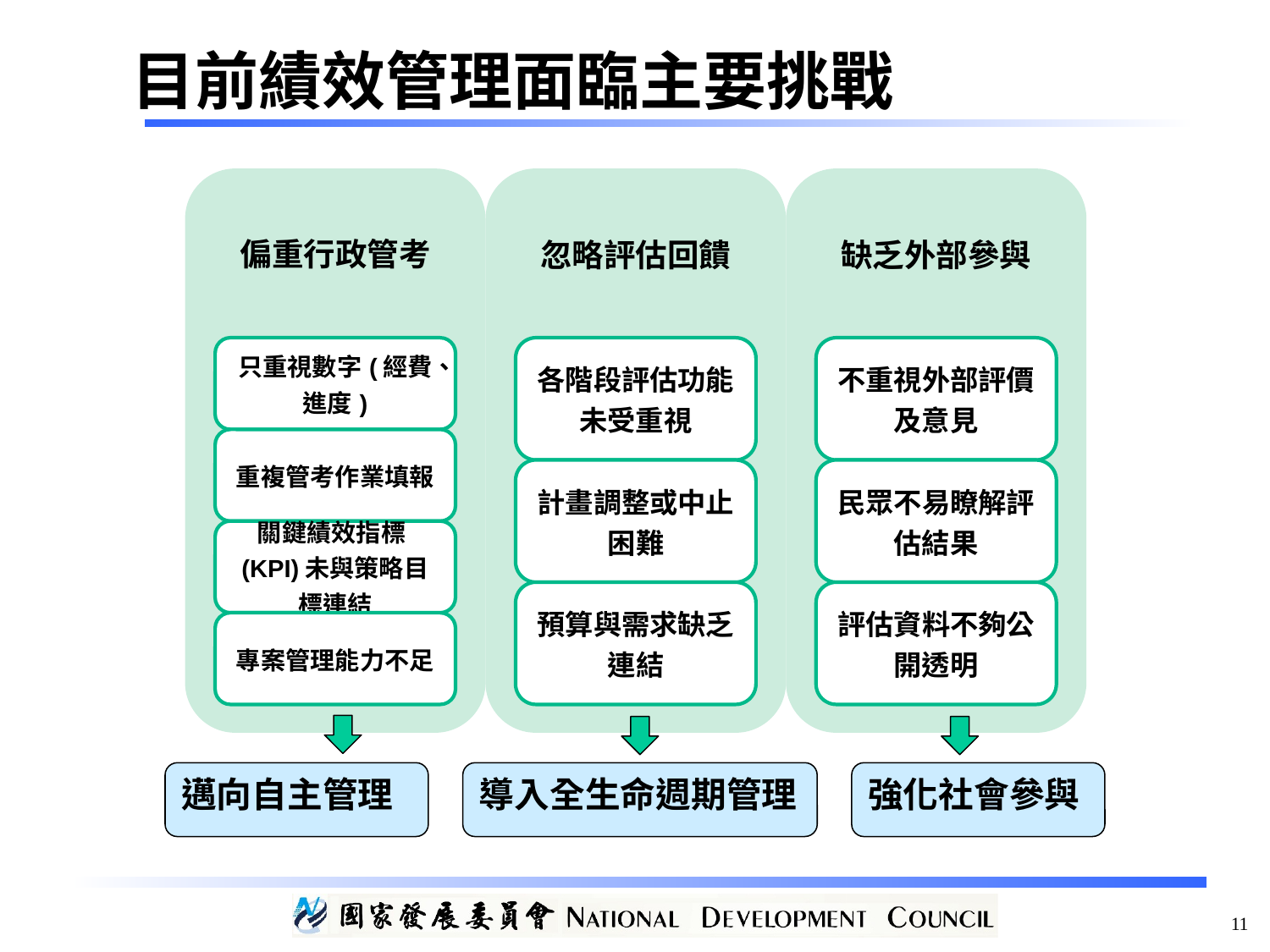

# 目前績效管理面臨主要挑戰
偏重行政管考
只重視數字(經費、進度)
重複管考作業填報
關鍵績效指標(KPI)未與策略目標連結
忽略評估回饋
各階段評估功能未受重視
計畫調整或中止困難
缺乏外部參與
不重視外部評價及意見
民眾不易瞭解評估結果
專案管理能力不足
預算與需求缺乏連結
評估資料不夠公開透明

邁向自主管理
強化社會參與
導入全生命週期管理
11